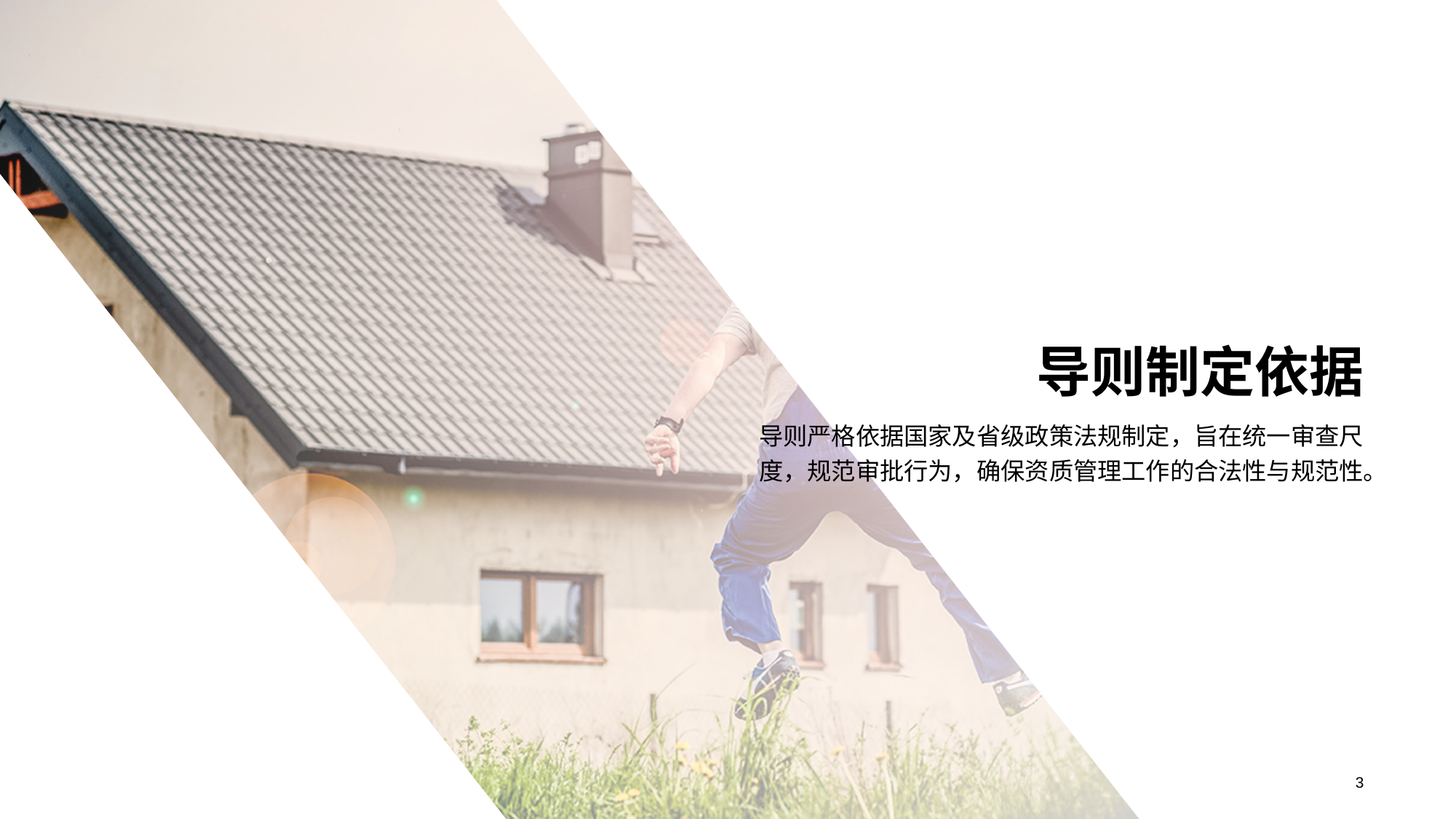

导则制定依据
导则严格依据国家及省级政策法规制定，旨在统一审查尺度，规范审批行为，确保资质管理工作的合法性与规范性。
3